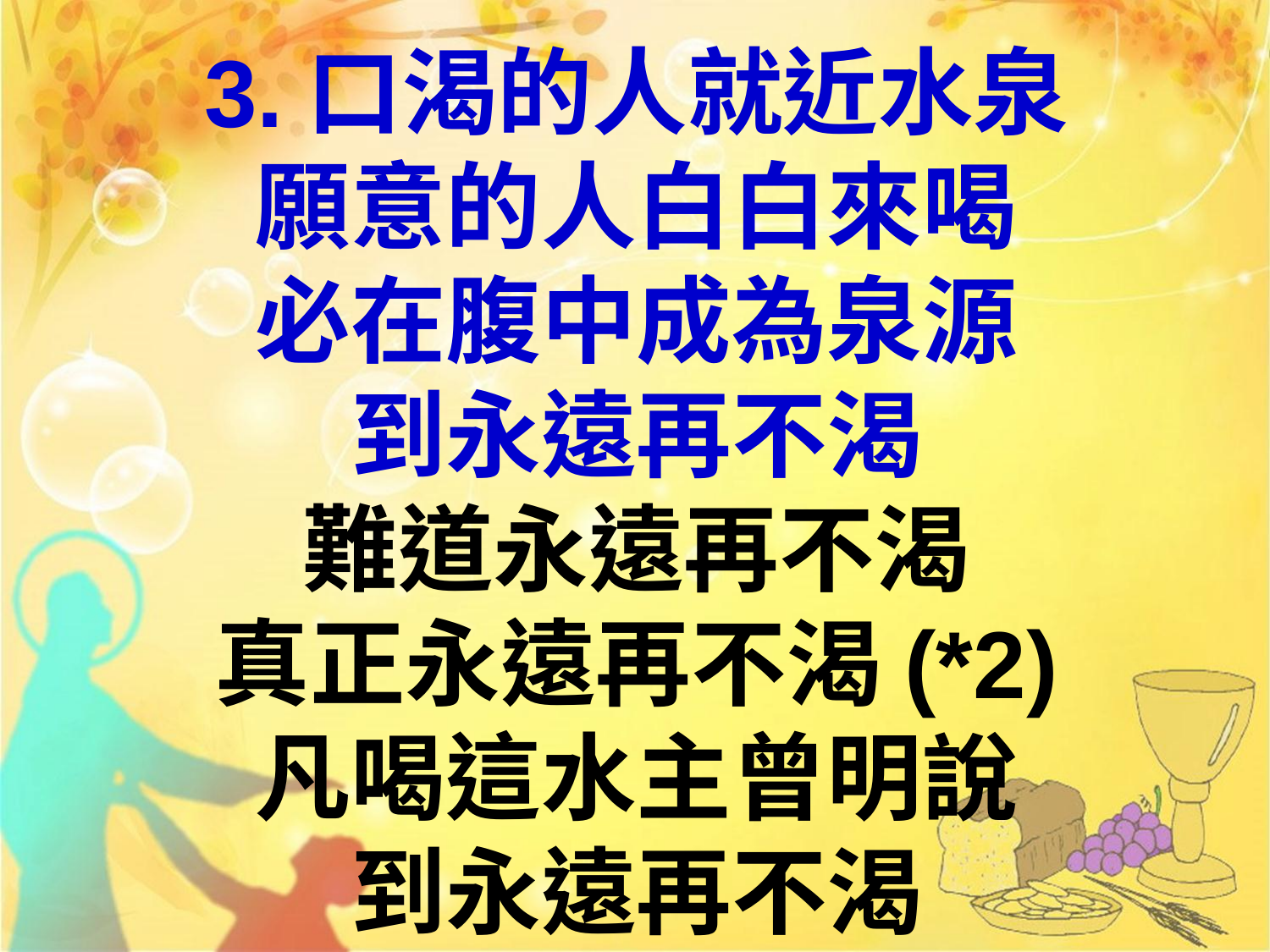

# 3.口渴的人就近水泉 願意的人白白來喝 必在腹中成為泉源 到永遠再不渴 難道永遠再不渴 真正永遠再不渴(*2) 凡喝這水主曾明說 到永遠再不渴